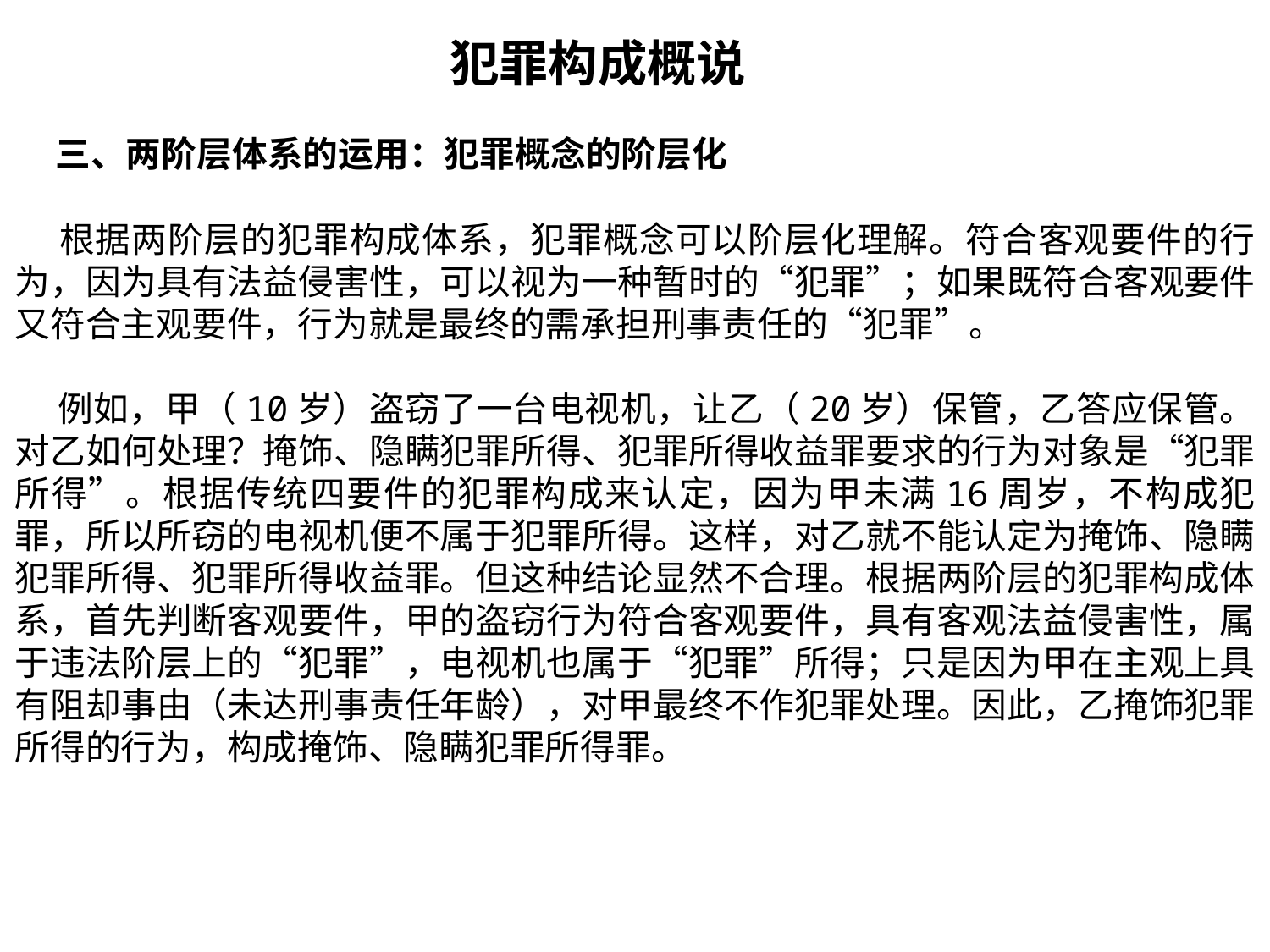

犯罪构成概说
    三、两阶层体系的运用：犯罪概念的阶层化

    根据两阶层的犯罪构成体系，犯罪概念可以阶层化理解。符合客观要件的行为，因为具有法益侵害性，可以视为一种暂时的“犯罪”；如果既符合客观要件又符合主观要件，行为就是最终的需承担刑事责任的“犯罪”。

    例如，甲（10岁）盗窃了一台电视机，让乙（20岁）保管，乙答应保管。对乙如何处理？掩饰、隐瞒犯罪所得、犯罪所得收益罪要求的行为对象是“犯罪所得”。根据传统四要件的犯罪构成来认定，因为甲未满16周岁，不构成犯罪，所以所窃的电视机便不属于犯罪所得。这样，对乙就不能认定为掩饰、隐瞒犯罪所得、犯罪所得收益罪。但这种结论显然不合理。根据两阶层的犯罪构成体系，首先判断客观要件，甲的盗窃行为符合客观要件，具有客观法益侵害性，属于违法阶层上的“犯罪”，电视机也属于“犯罪”所得；只是因为甲在主观上具有阻却事由（未达刑事责任年龄），对甲最终不作犯罪处理。因此，乙掩饰犯罪所得的行为，构成掩饰、隐瞒犯罪所得罪。